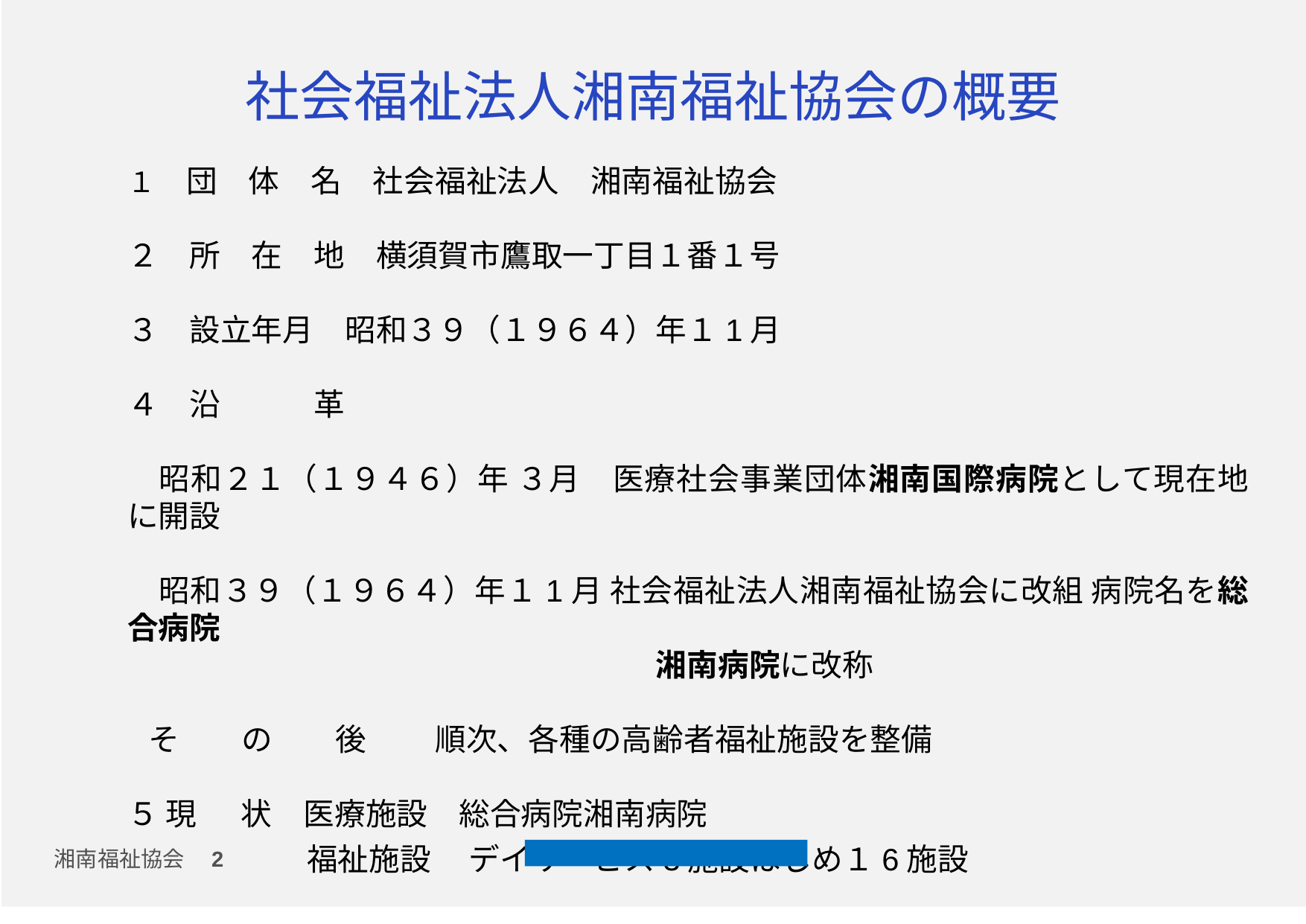

社会福祉法人湘南福祉協会の概要

１　団　体　名　社会福祉法人　湘南福祉協会

２　所　在　地　横須賀市鷹取一丁目１番１号

３　設立年月　昭和３９（１９６４）年１1月

４　沿　　　革

　昭和２１（１９４６）年 ３月　医療社会事業団体湘南国際病院として現在地に開設

　昭和３９（１９６４）年１1月 社会福祉法人湘南福祉協会に改組 病院名を総合病院
　　　　　　　　　　　　　　　　　湘南病院に改称

  そ　　の　　後          順次、各種の高齢者福祉施設を整備

５ 現  　状　医療施設　総合病院湘南病院
　　　        　福祉施設 　デイサービス3施設はじめ１6施設
湘南福祉協会　2